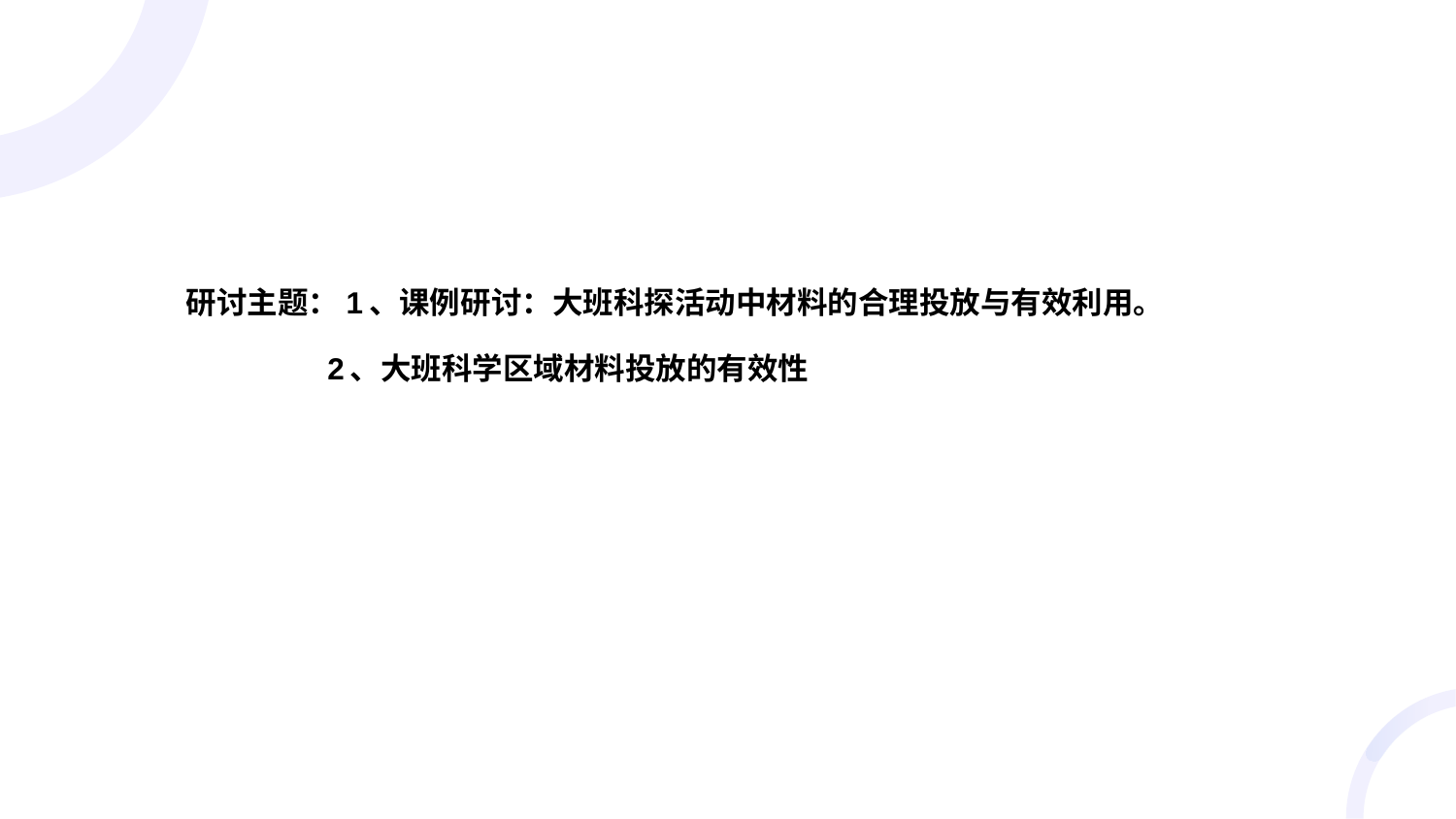

研讨主题：1、课例研讨：大班科探活动中材料的合理投放与有效利用。
                    2、大班科学区域材料投放的有效性